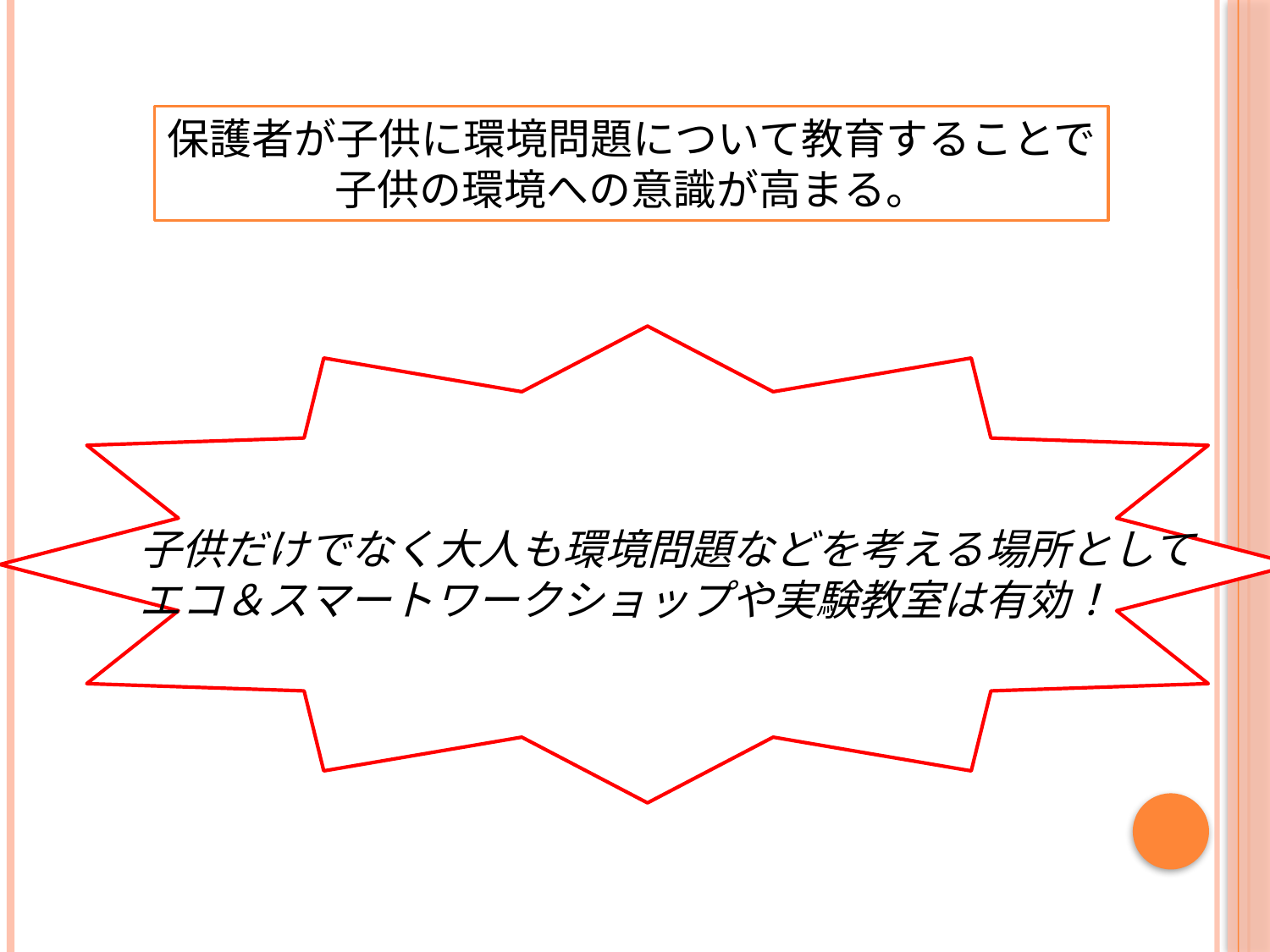

保護者が子供に環境問題について教育することで
子供の環境への意識が高まる。

子供だけでなく大人も環境問題などを考える場所として
エコ＆スマートワークショップや実験教室は有効！